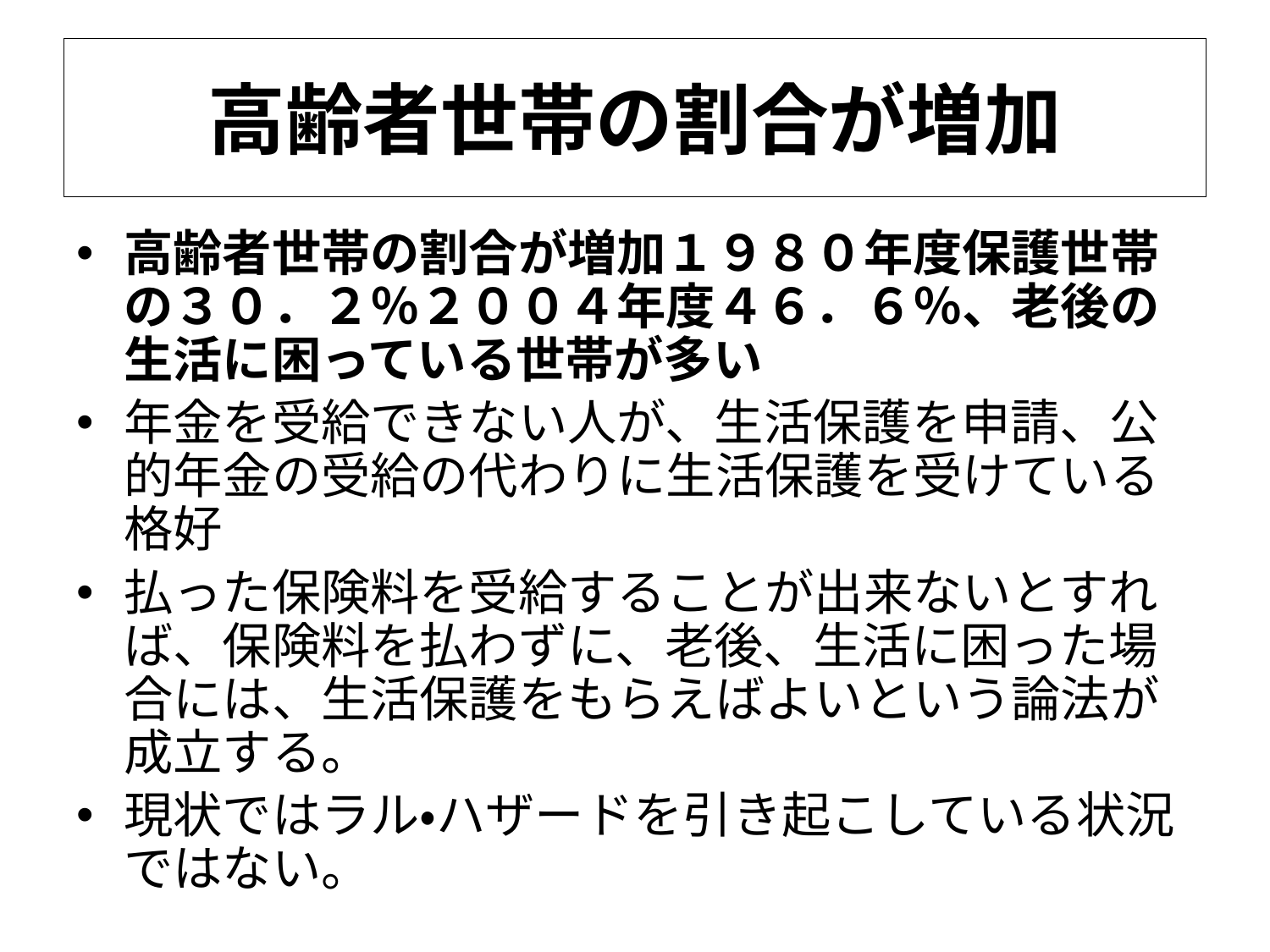

# 高齢者世帯の割合が増加
高齢者世帯の割合が増加１９８０年度保護世帯の３０．２％２００４年度４６．６％、老後の生活に困っている世帯が多い
年金を受給できない人が、生活保護を申請、公的年金の受給の代わりに生活保護を受けている格好
払った保険料を受給することが出来ないとすれば、保険料を払わずに、老後、生活に困った場合には、生活保護をもらえばよいという論法が成立する。
現状ではラル・ハザードを引き起こしている状況ではない。